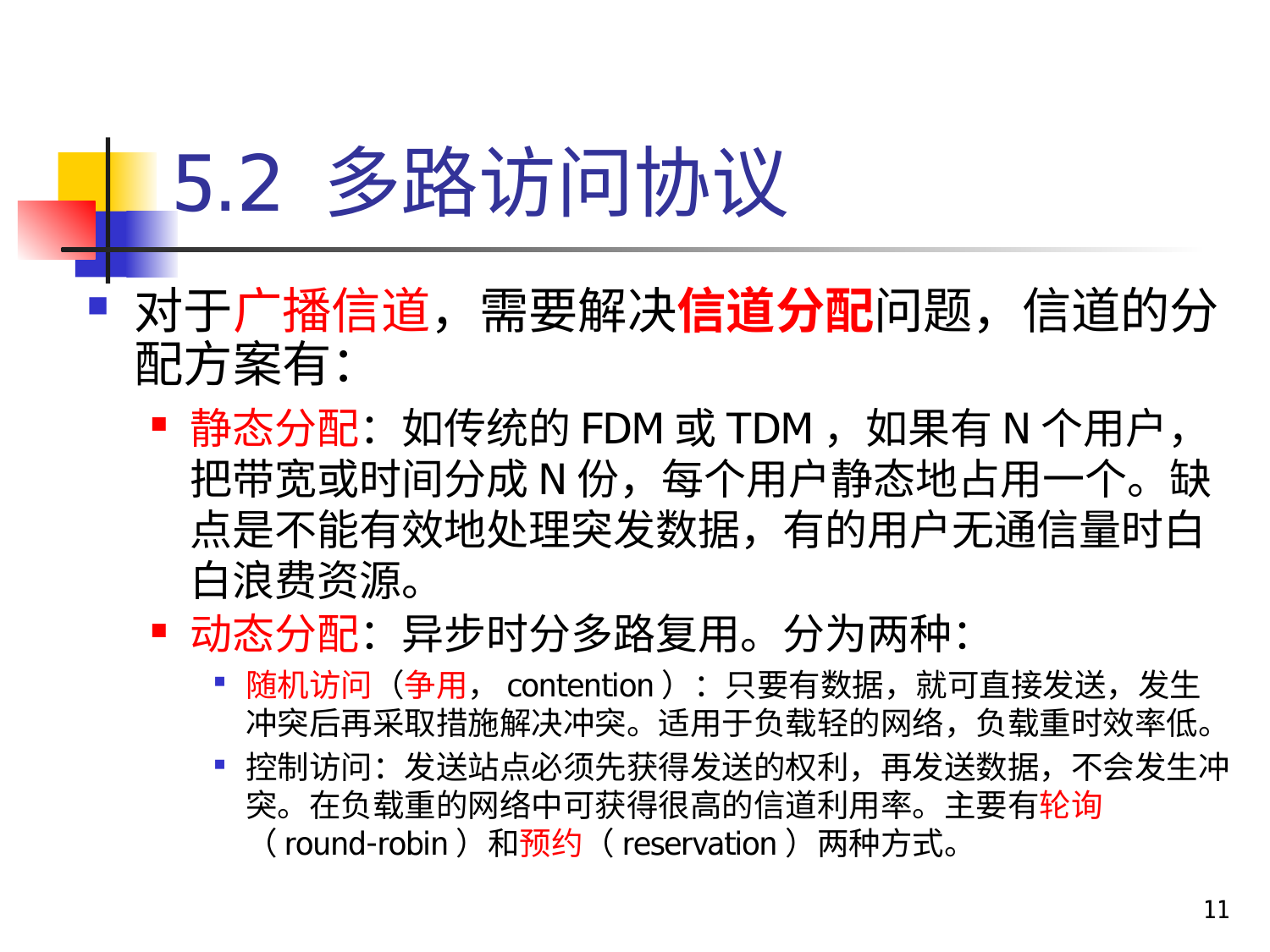

# 5.2 多路访问协议
对于广播信道，需要解决信道分配问题，信道的分配方案有：
静态分配：如传统的FDM或TDM，如果有N个用户，把带宽或时间分成N份，每个用户静态地占用一个。缺点是不能有效地处理突发数据，有的用户无通信量时白白浪费资源。
动态分配：异步时分多路复用。分为两种：
随机访问（争用，contention）：只要有数据，就可直接发送，发生冲突后再采取措施解决冲突。适用于负载轻的网络，负载重时效率低。
控制访问：发送站点必须先获得发送的权利，再发送数据，不会发生冲突。在负载重的网络中可获得很高的信道利用率。主要有轮询（round-robin）和预约（reservation）两种方式。

11